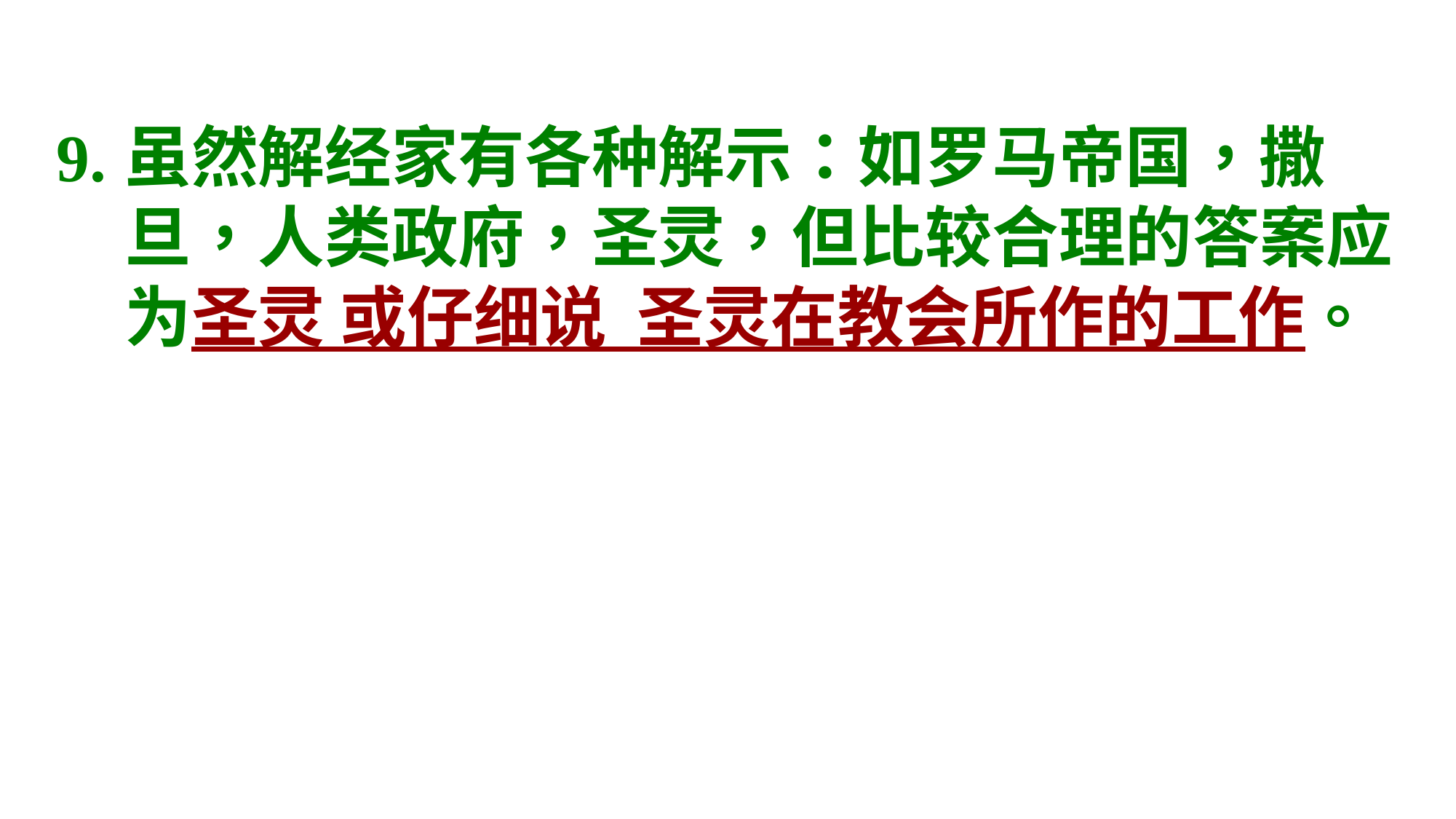

9.	虽然解经家有各种解示：如罗马帝国，撒旦，人类政府，圣灵，但比较合理的答案应为圣灵 或仔细说  圣灵在教会所作的工作。